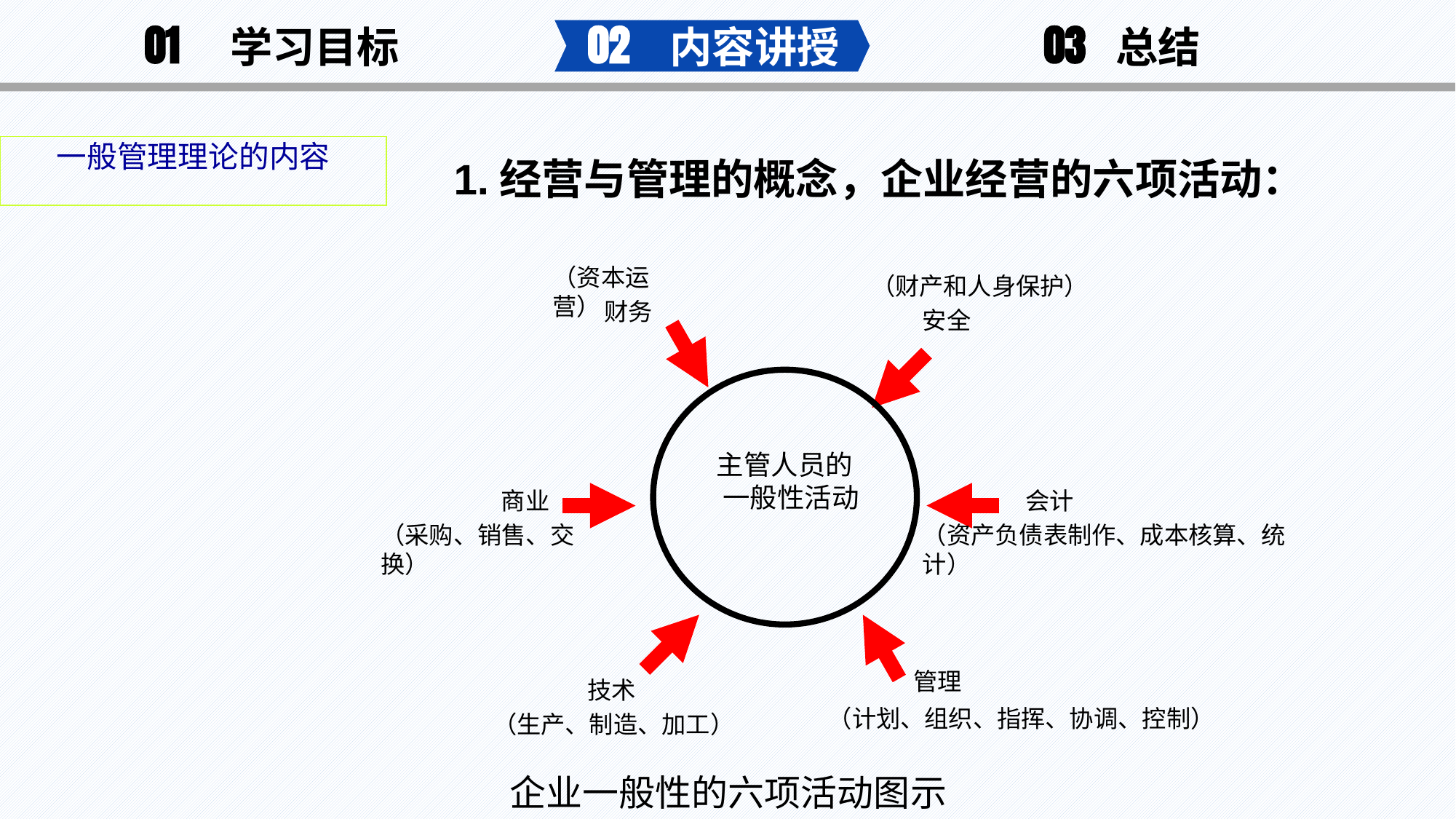

02   内容讲授
03  总结
01    学习目标

一般管理理论的内容
1.经营与管理的概念，企业经营的六项活动：
（资本运营）
（财产和人身保护）
财务
安全

      主管人员的
       一般性活动
商业
会计

（采购、销售、交换）
（资产负债表制作、成本核算、统计）

管理
技术
（计划、组织、指挥、协调、控制）
（生产、制造、加工）
企业一般性的六项活动图示